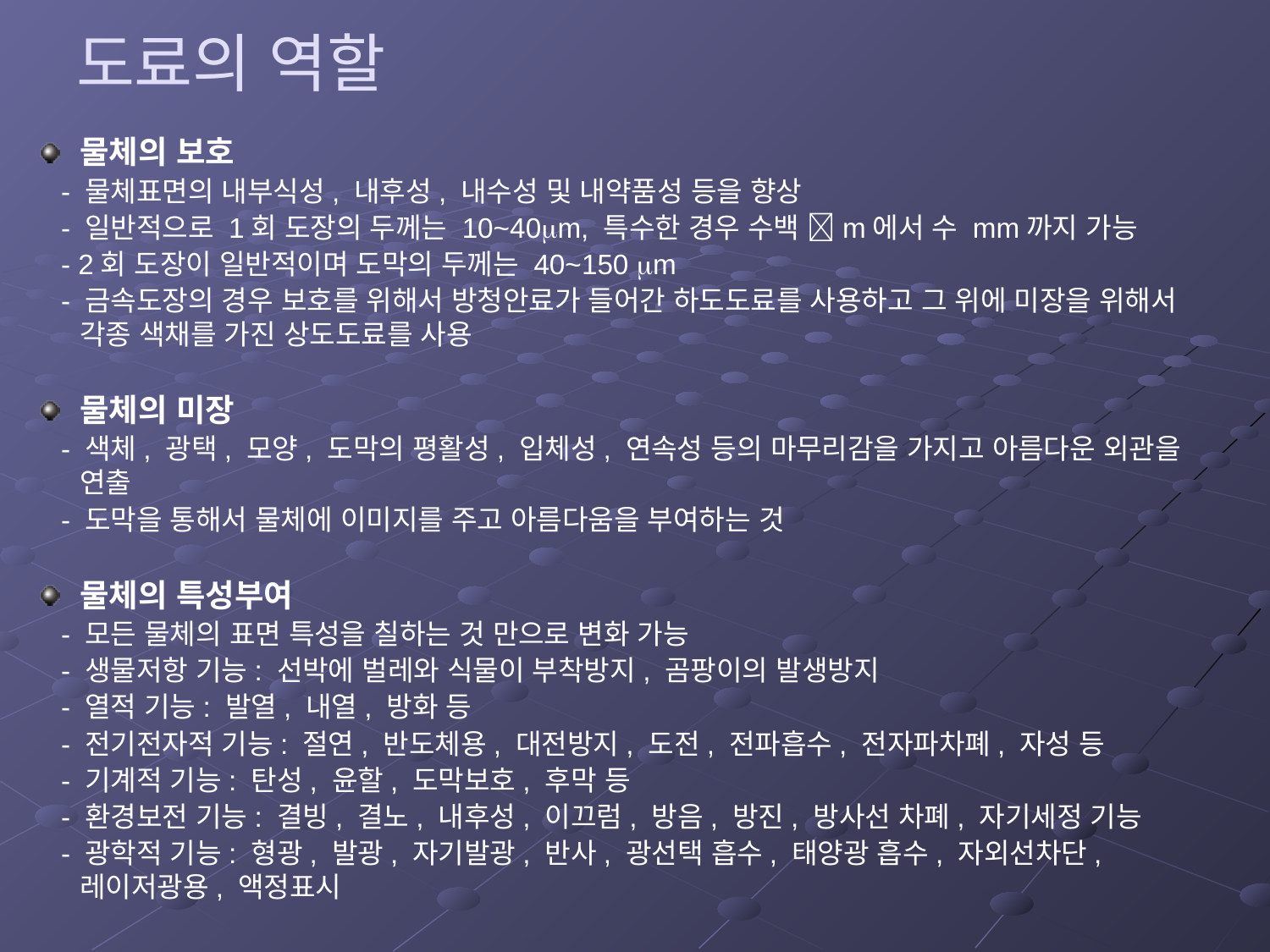

# 도료의 역할
물체의 보호
   - 물체표면의 내부식성, 내후성, 내수성 및 내약품성 등을 향상
   - 일반적으로 1회 도장의 두께는 10~40μm, 특수한 경우 수백 μm에서 수 mm까지 가능
   - 2회 도장이 일반적이며 도막의 두께는 40~150 μm
   - 금속도장의 경우 보호를 위해서 방청안료가 들어간 하도도료를 사용하고 그 위에 미장을 위해서 각종 색채를 가진 상도도료를 사용

물체의 미장
   - 색체, 광택, 모양, 도막의 평활성, 입체성, 연속성 등의 마무리감을 가지고 아름다운 외관을 연출
   - 도막을 통해서 물체에 이미지를 주고 아름다움을 부여하는 것

물체의 특성부여
   - 모든 물체의 표면 특성을 칠하는 것 만으로 변화 가능
   - 생물저항 기능: 선박에 벌레와 식물이 부착방지, 곰팡이의 발생방지
   - 열적 기능: 발열, 내열, 방화 등
   - 전기전자적 기능: 절연, 반도체용, 대전방지, 도전, 전파흡수, 전자파차폐, 자성 등
   - 기계적 기능: 탄성, 윤할, 도막보호, 후막 등
   - 환경보전 기능: 결빙, 결노, 내후성, 이끄럼, 방음, 방진, 방사선 차폐, 자기세정 기능
   - 광학적 기능: 형광, 발광, 자기발광, 반사, 광선택 흡수, 태양광 흡수, 자외선차단, 레이저광용, 액정표시